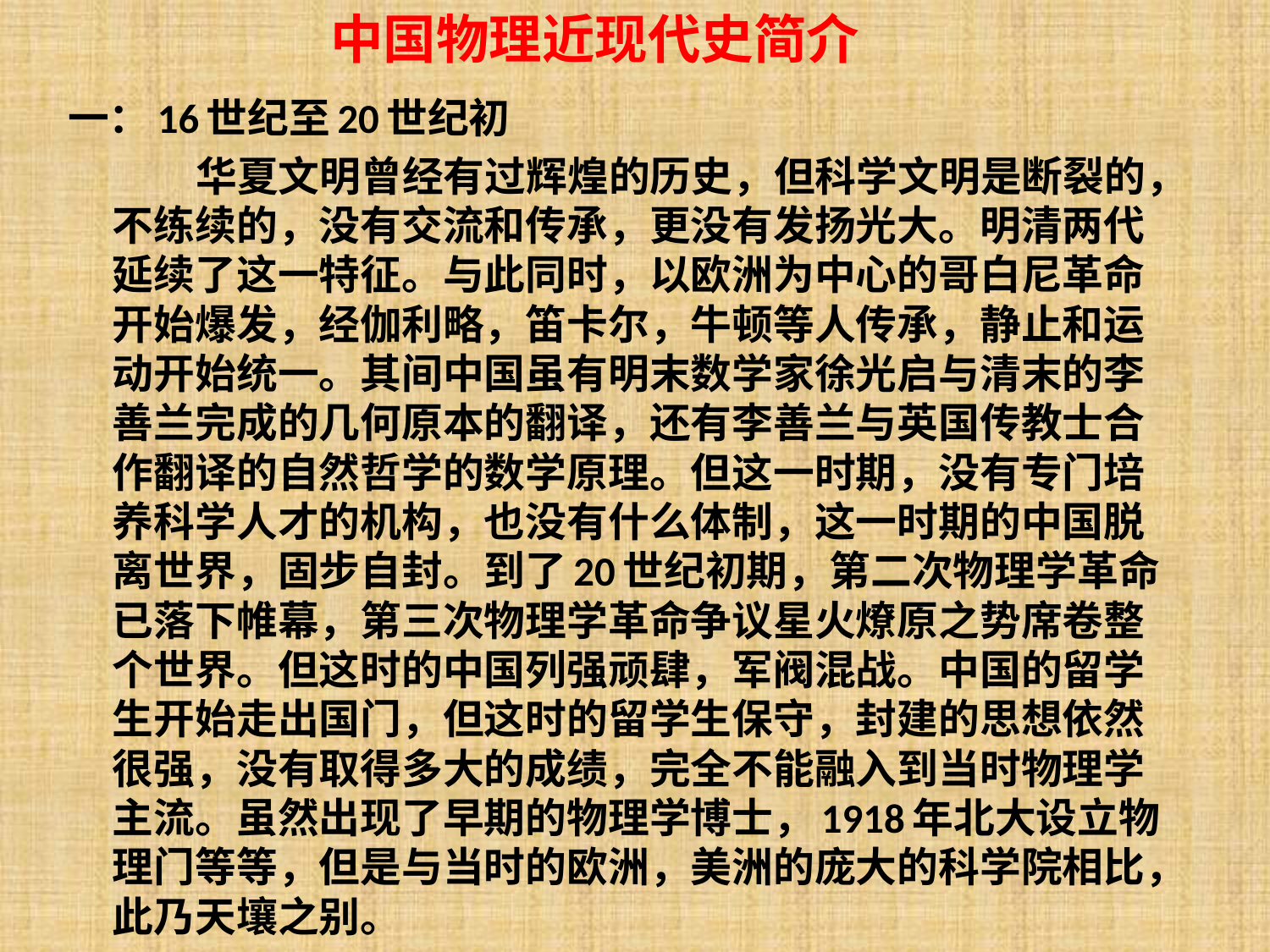

中国物理近现代史简介
一：16世纪至20世纪初
             华夏文明曾经有过辉煌的历史，但科学文明是断裂的，不练续的，没有交流和传承，更没有发扬光大。明清两代延续了这一特征。与此同时，以欧洲为中心的哥白尼革命开始爆发，经伽利略，笛卡尔，牛顿等人传承，静止和运动开始统一。其间中国虽有明末数学家徐光启与清末的李善兰完成的几何原本的翻译，还有李善兰与英国传教士合作翻译的自然哲学的数学原理。但这一时期，没有专门培养科学人才的机构，也没有什么体制，这一时期的中国脱离世界，固步自封。到了20世纪初期，第二次物理学革命已落下帷幕，第三次物理学革命争议星火燎原之势席卷整个世界。但这时的中国列强顽肆，军阀混战。中国的留学生开始走出国门，但这时的留学生保守，封建的思想依然很强，没有取得多大的成绩，完全不能融入到当时物理学主流。虽然出现了早期的物理学博士，1918年北大设立物理门等等，但是与当时的欧洲，美洲的庞大的科学院相比，此乃天壤之别。